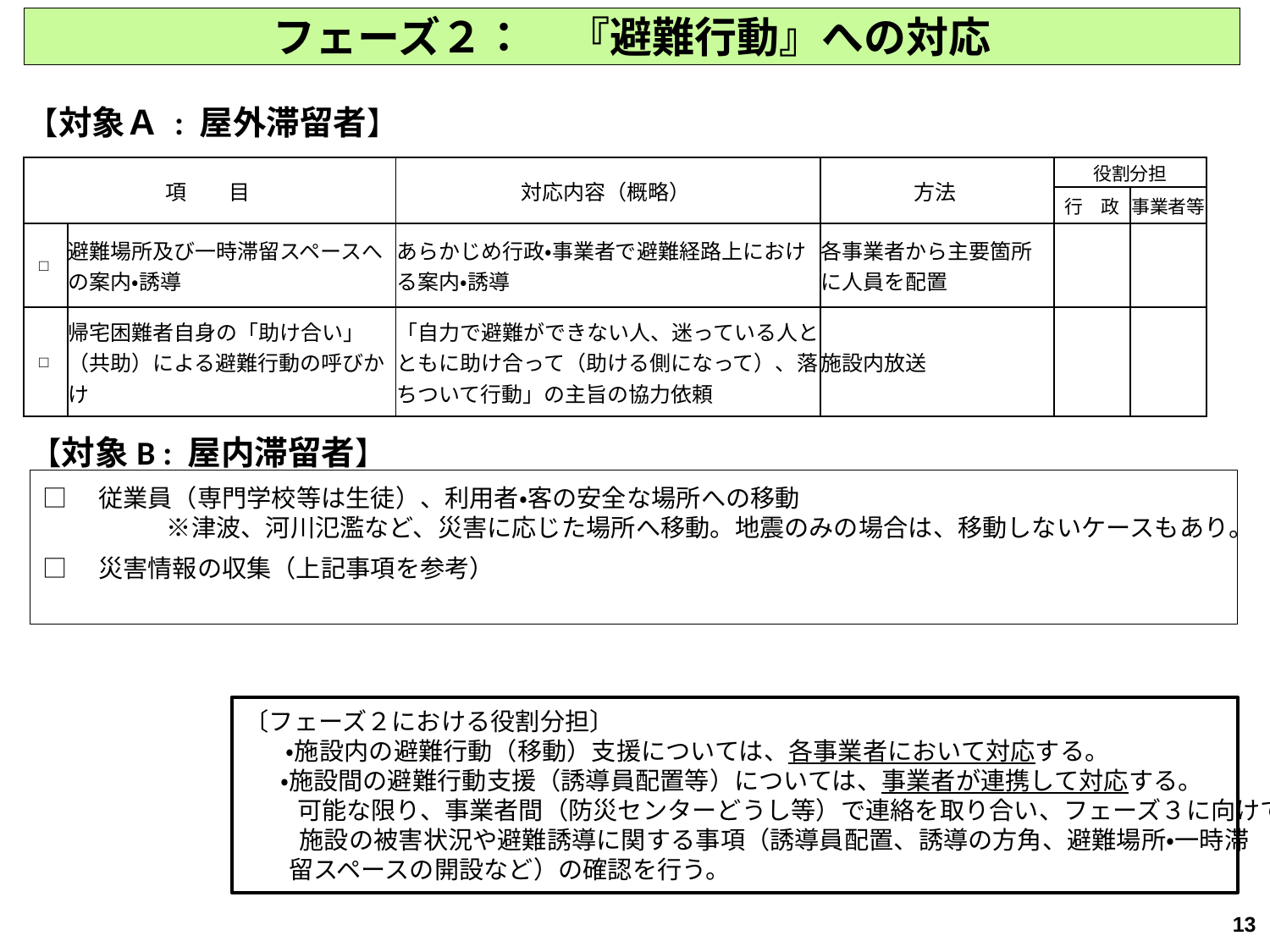

# フェーズ２：　『避難行動』への対応
【対象Ａ : 屋外滞留者】
| 項　　目 |  | 対応内容（概略） | 方法 | 役割分担 |  |
| --- | --- | --- | --- | --- | --- |
|  |  |  |  | 行　政 | 事業者等 |
| □ | 避難場所及び一時滞留スペースへの案内・誘導 | あらかじめ行政・事業者で避難経路上における案内・誘導 | 各事業者から主要箇所に人員を配置 |  |  |
| □ | 帰宅困難者自身の「助け合い」（共助）による避難行動の呼びかけ | 「自力で避難ができない人、迷っている人とともに助け合って（助ける側になって）、落ちついて行動」の主旨の協力依頼 | 施設内放送 |  |  |
【対象B : 屋内滞留者】
□　従業員（専門学校等は生徒）、利用者・客の安全な場所への移動
　　　　　※津波、河川氾濫など、災害に応じた場所へ移動。地震のみの場合は、移動しないケースもあり。
□　災害情報の収集（上記事項を参考）
　　　　　　　　　　　　　　　　　　　　　　　　　　　　　　　　　　　　　　　　　　　　　　　　　　　　　　　　　　　　　　　　　　など
〔フェーズ２における役割分担〕
  　・施設内の避難行動（移動）支援については、各事業者において対応する。
　  ・施設間の避難行動支援（誘導員配置等）については、事業者が連携して対応する。
 　   可能な限り、事業者間（防災センターどうし等）で連絡を取り合い、フェーズ３に向けて
　　 施設の被害状況や避難誘導に関する事項（誘導員配置、誘導の方角、避難場所・一時滞
       留スペースの開設など）の確認を行う。
13